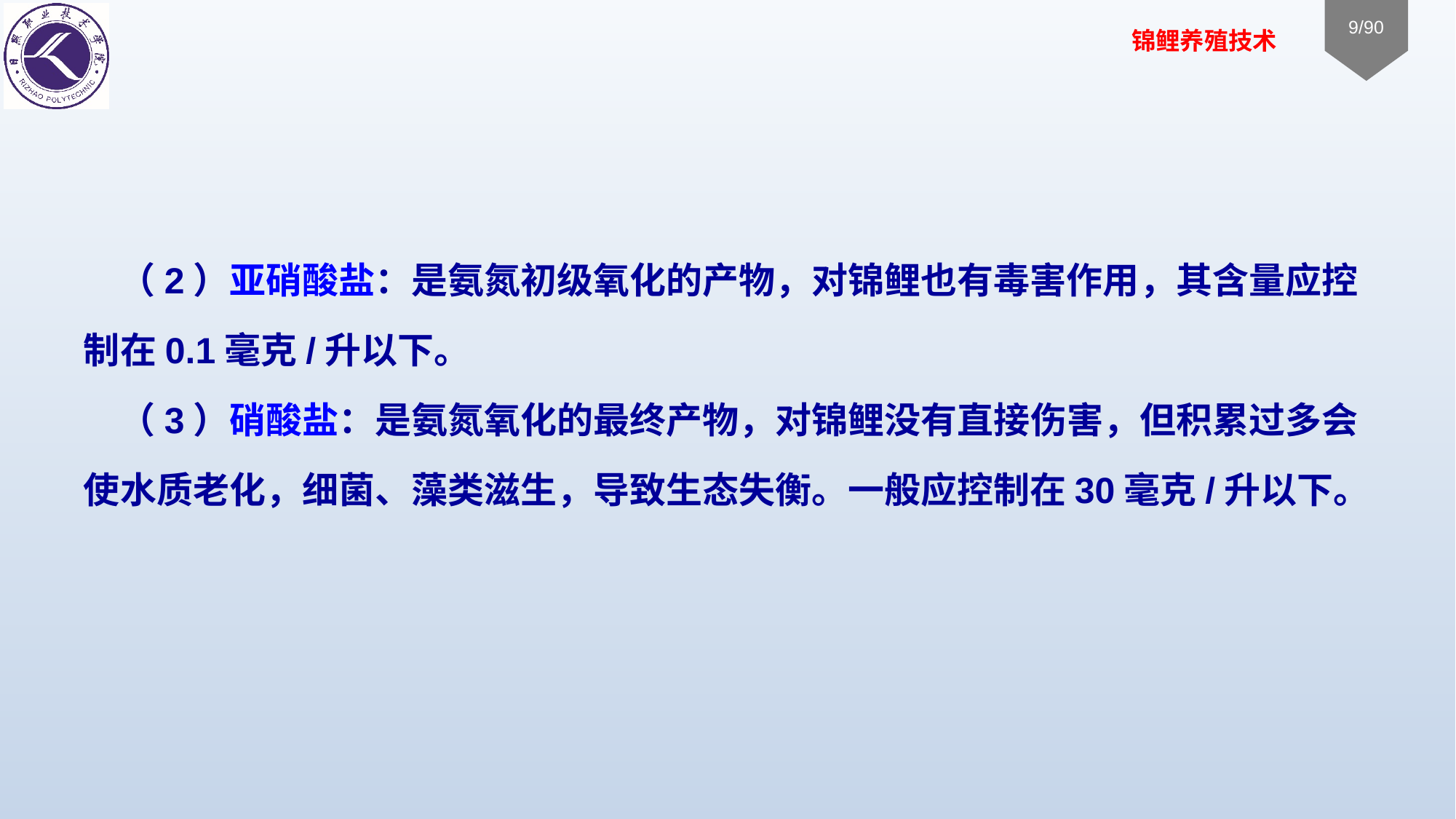

#
（2）亚硝酸盐：是氨氮初级氧化的产物，对锦鲤也有毒害作用，其含量应控制在0.1毫克/升以下。
（3）硝酸盐：是氨氮氧化的最终产物，对锦鲤没有直接伤害，但积累过多会使水质老化，细菌、藻类滋生，导致生态失衡。一般应控制在30毫克/升以下。